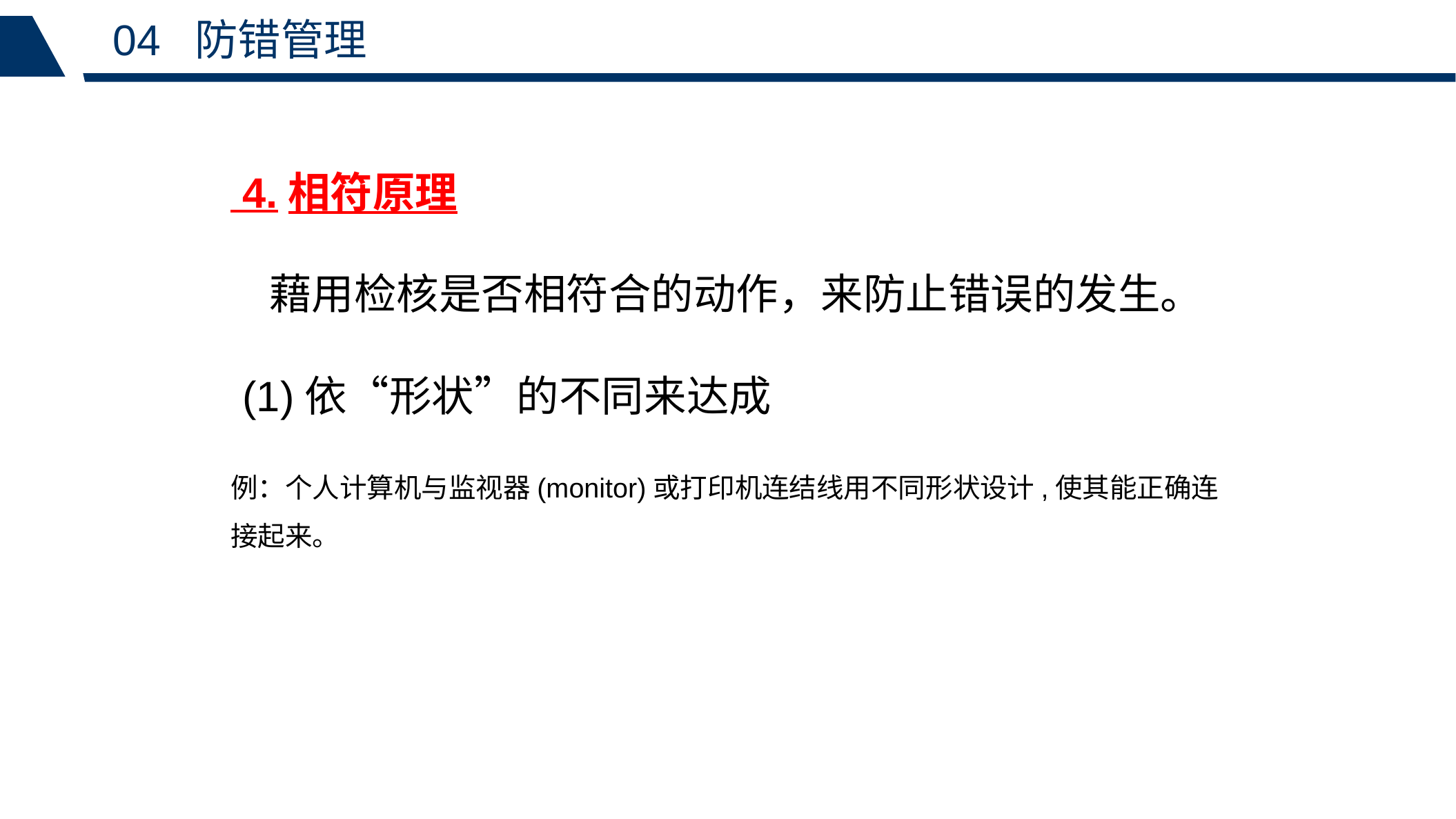

04  防错管理

 4.相符原理

   藉用检核是否相符合的动作，来防止错误的发生。

 (1)依“形状”的不同来达成

例：个人计算机与监视器(monitor)或打印机连结线用不同形状设计,使其能正确连接起来。